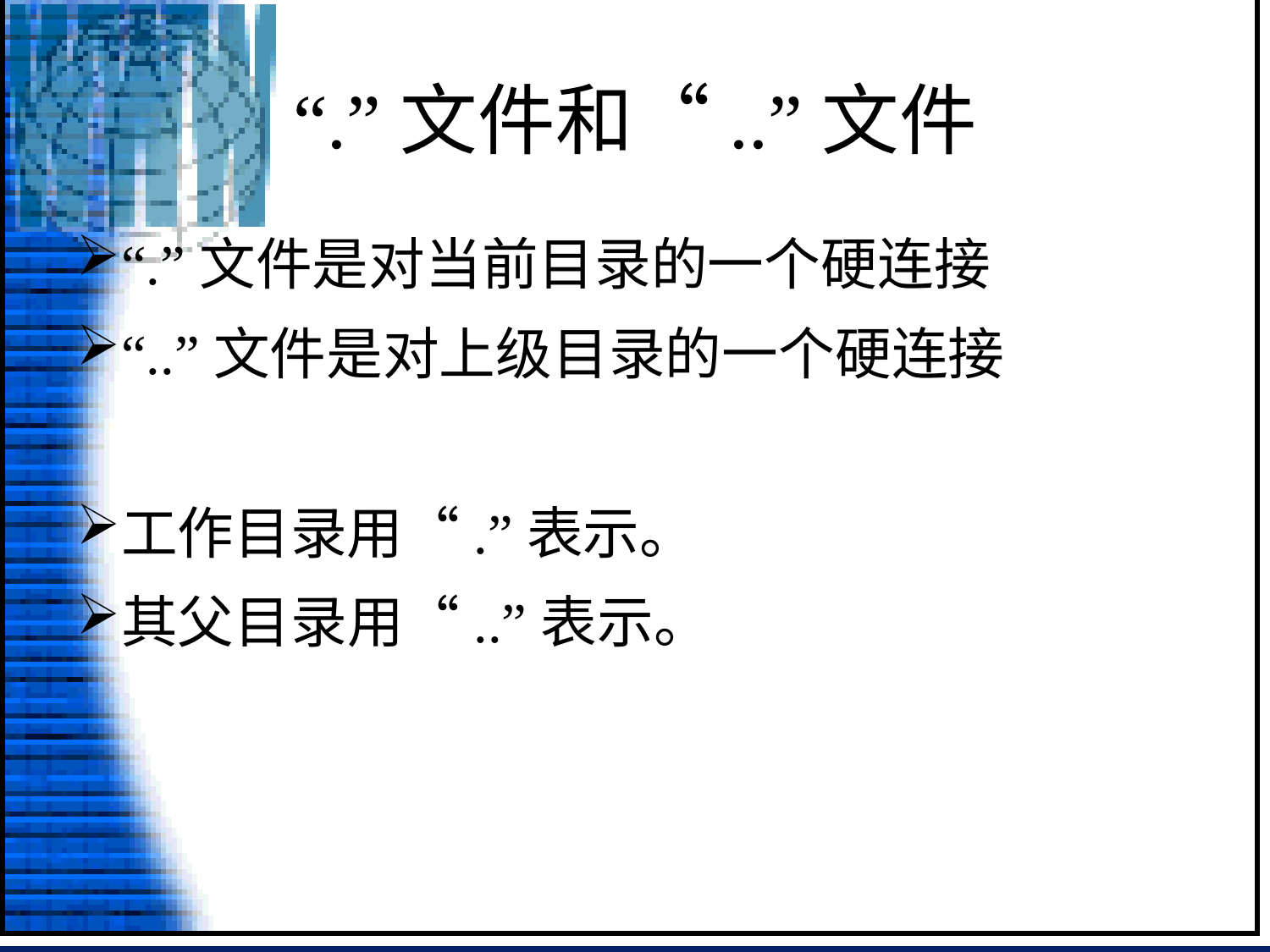

# “.”文件和“..”文件
“.”文件是对当前目录的一个硬连接
“..”文件是对上级目录的一个硬连接

工作目录用“.”表示。
其父目录用“..”表示。